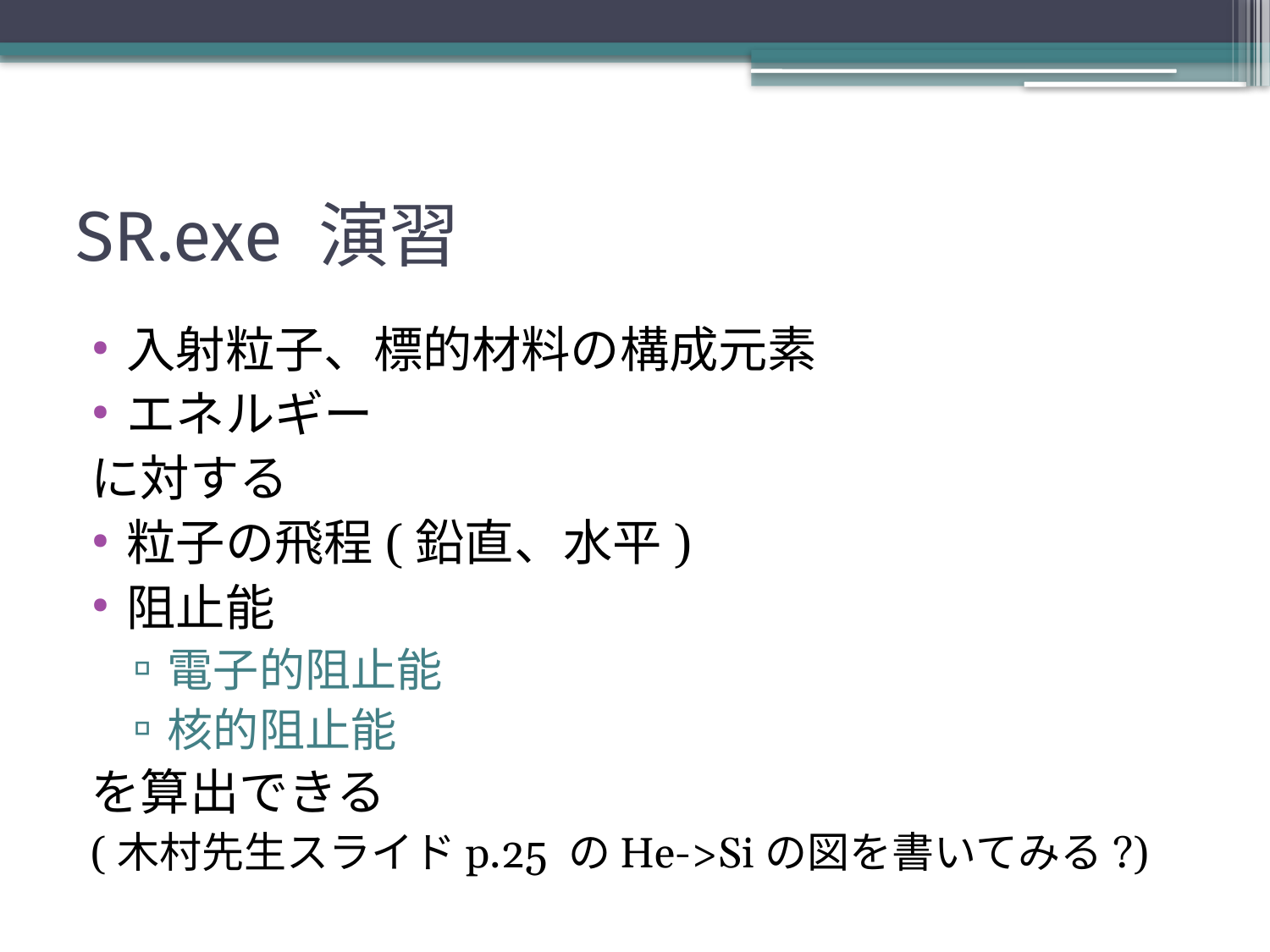

# SR.exe 演習
入射粒子、標的材料の構成元素
エネルギー
に対する
粒子の飛程(鉛直、水平)
阻止能
電子的阻止能
核的阻止能
を算出できる
(木村先生スライドp.25 のHe->Siの図を書いてみる?)